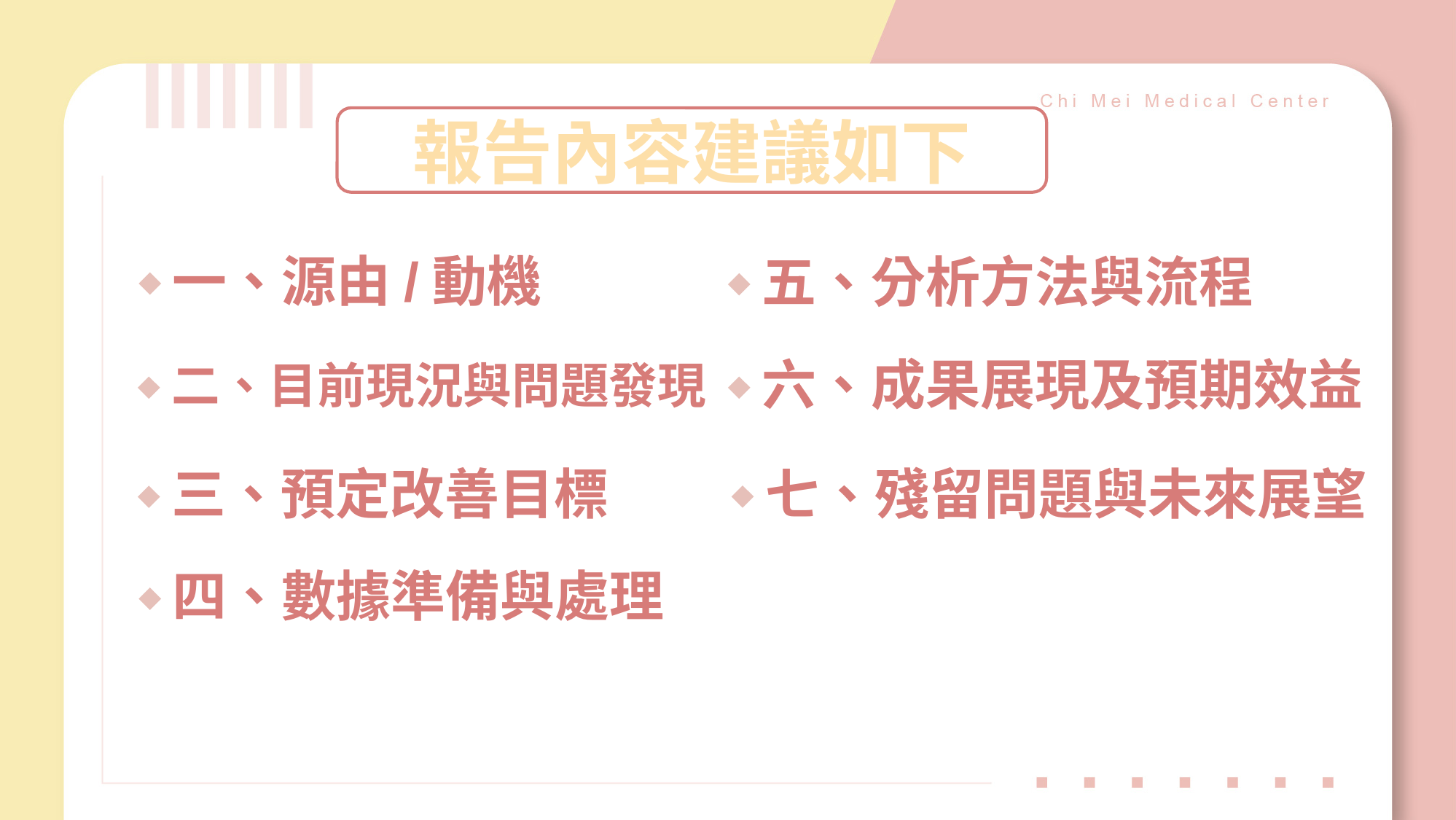

報告內容建議如下
一、源由/動機

五、分析方法與流程

二、目前現況與問題發現

六、成果展現及預期效益

七、殘留問題與未來展望

三、預定改善目標

四、數據準備與處理